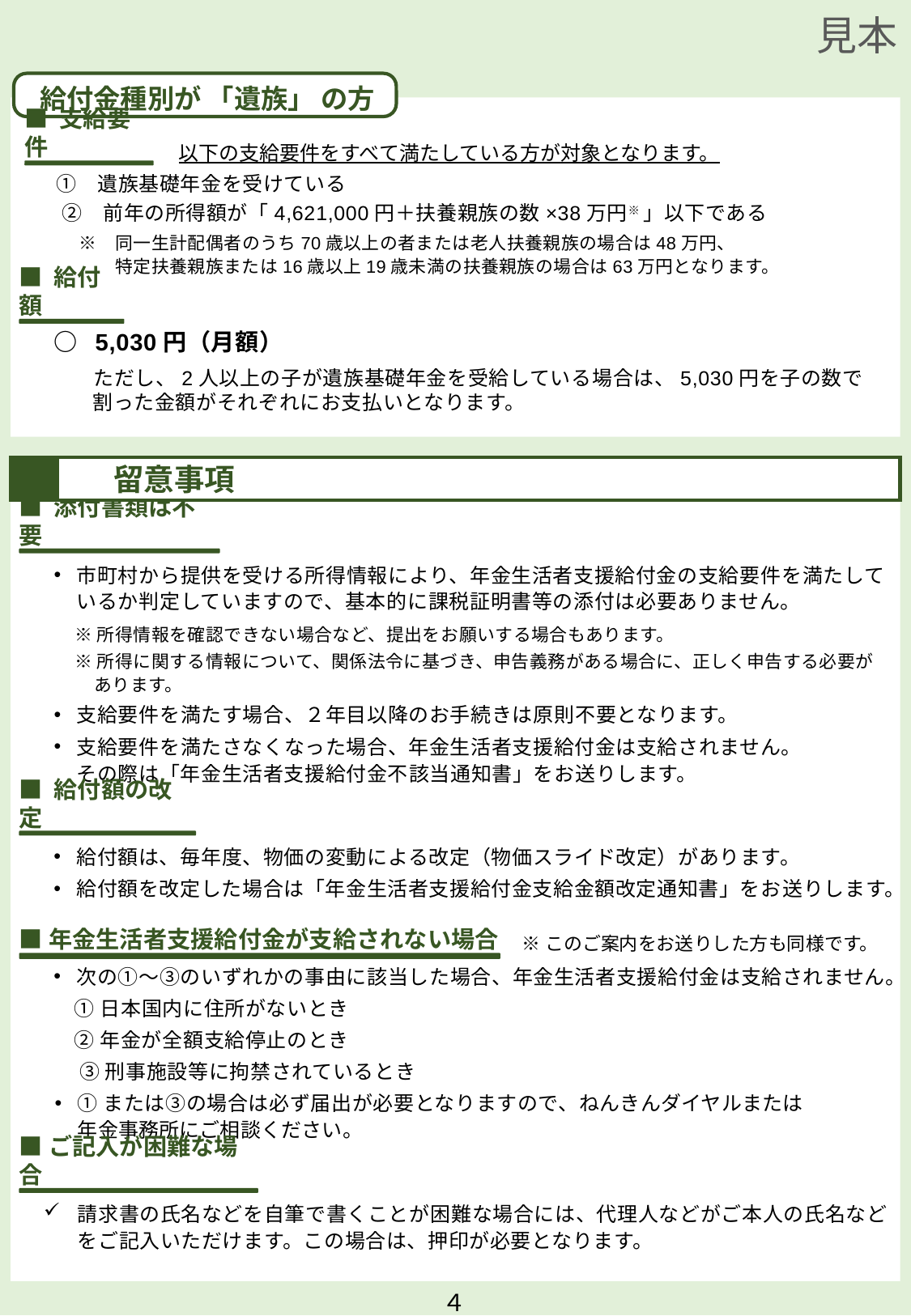

見本
給付金種別が 「遺族」 の方

　  ①　遺族基礎年金を受けている
　　②　前年の所得額が「4,621,000円＋扶養親族の数×38万円※ 」以下である
　　　 ※　同一生計配偶者のうち70歳以上の者または老人扶養親族の場合は48万円、
　　　　　 特定扶養親族または16歳以上19歳未満の扶養親族の場合は63万円となります。

　 ○  5,030円（月額）
　　 　ただし、2人以上の子が遺族基礎年金を受給している場合は、5,030円を子の数で
　　　  割った金額がそれぞれにお支払いとなります。

給付額
以下の支給要件をすべて満たしている方が対象となります。
■ 支給要件
■ 給付額
　　　留意事項

市町村から提供を受ける所得情報により、年金生活者支援給付金の支給要件を満たしているか判定していますので、基本的に課税証明書等の添付は必要ありません。
　※ 所得情報を確認できない場合など、提出をお願いする場合もあります。
　※ 所得に関する情報について、関係法令に基づき、申告義務がある場合に、正しく申告する必要が
　 　あります。
支給要件を満たす場合、２年目以降のお手続きは原則不要となります。
支給要件を満たさなくなった場合、年金生活者支援給付金は支給されません。
その際は「年金生活者支援給付金不該当通知書」をお送りします。

給付額は、毎年度、物価の変動による改定（物価スライド改定）があります。
給付額を改定した場合は「年金生活者支援給付金支給金額改定通知書」をお送りします。

次の①～③のいずれかの事由に該当した場合、年金生活者支援給付金は支給されません。
　  ① 日本国内に住所がないとき
　  ② 年金が全額支給停止のとき
  　③ 刑事施設等に拘禁されているとき
①または③の場合は必ず届出が必要となりますので、ねんきんダイヤルまたは
年金事務所にご相談ください。

請求書の氏名などを自筆で書くことが困難な場合には、代理人などがご本人の氏名などをご記入いただけます。この場合は、押印が必要となります。

■ 添付書類は不要
■ 給付額の改定
※このご案内をお送りした方も同様です。
■年金生活者支援給付金が支給されない場合
■ご記入が困難な場合
４